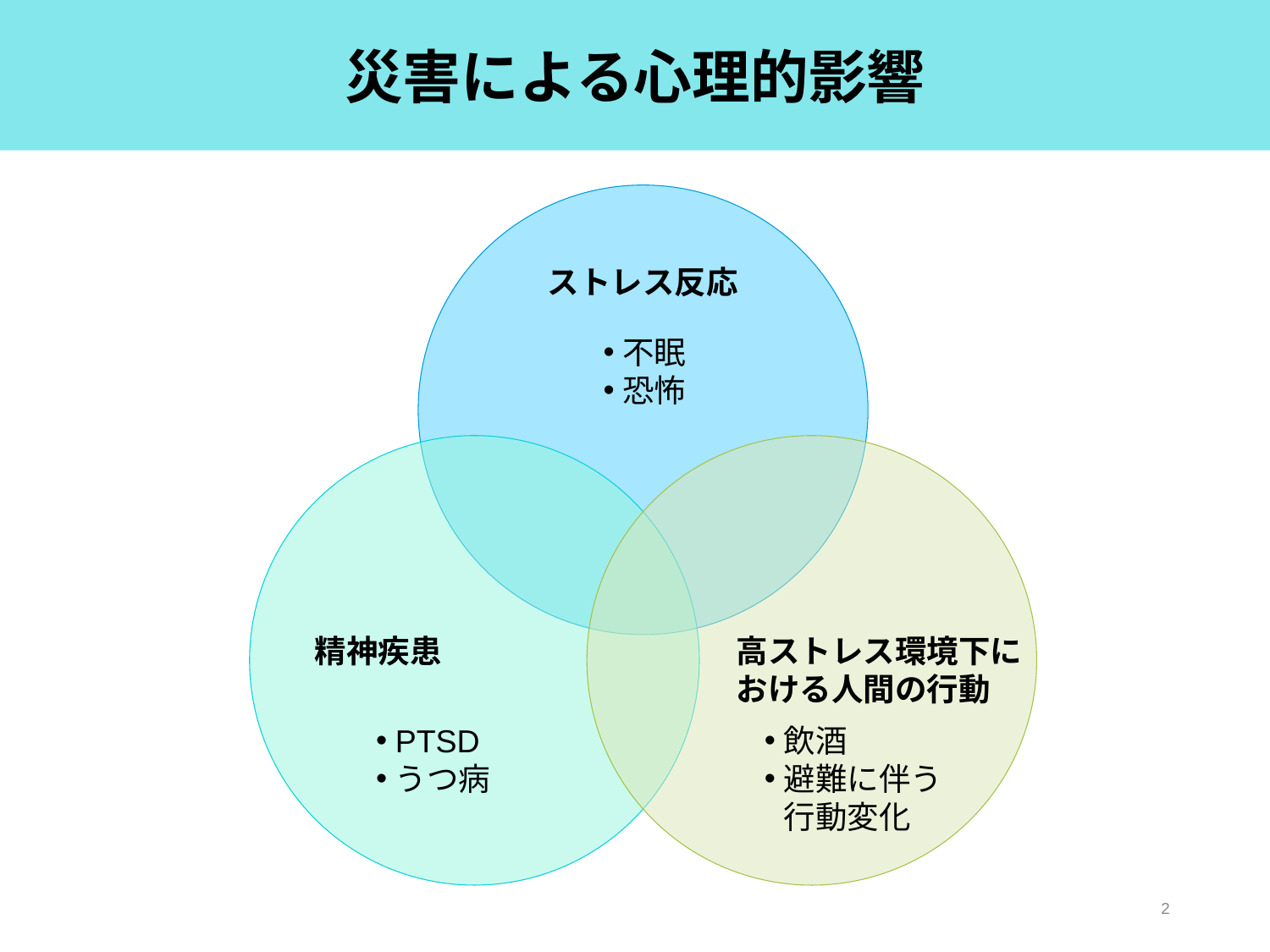

# 災害による心理的影響

ストレス反応
不眠
恐怖

精神疾患
高ストレス環境下における人間の行動
PTSD
うつ病
飲酒
避難に伴う行動変化
2